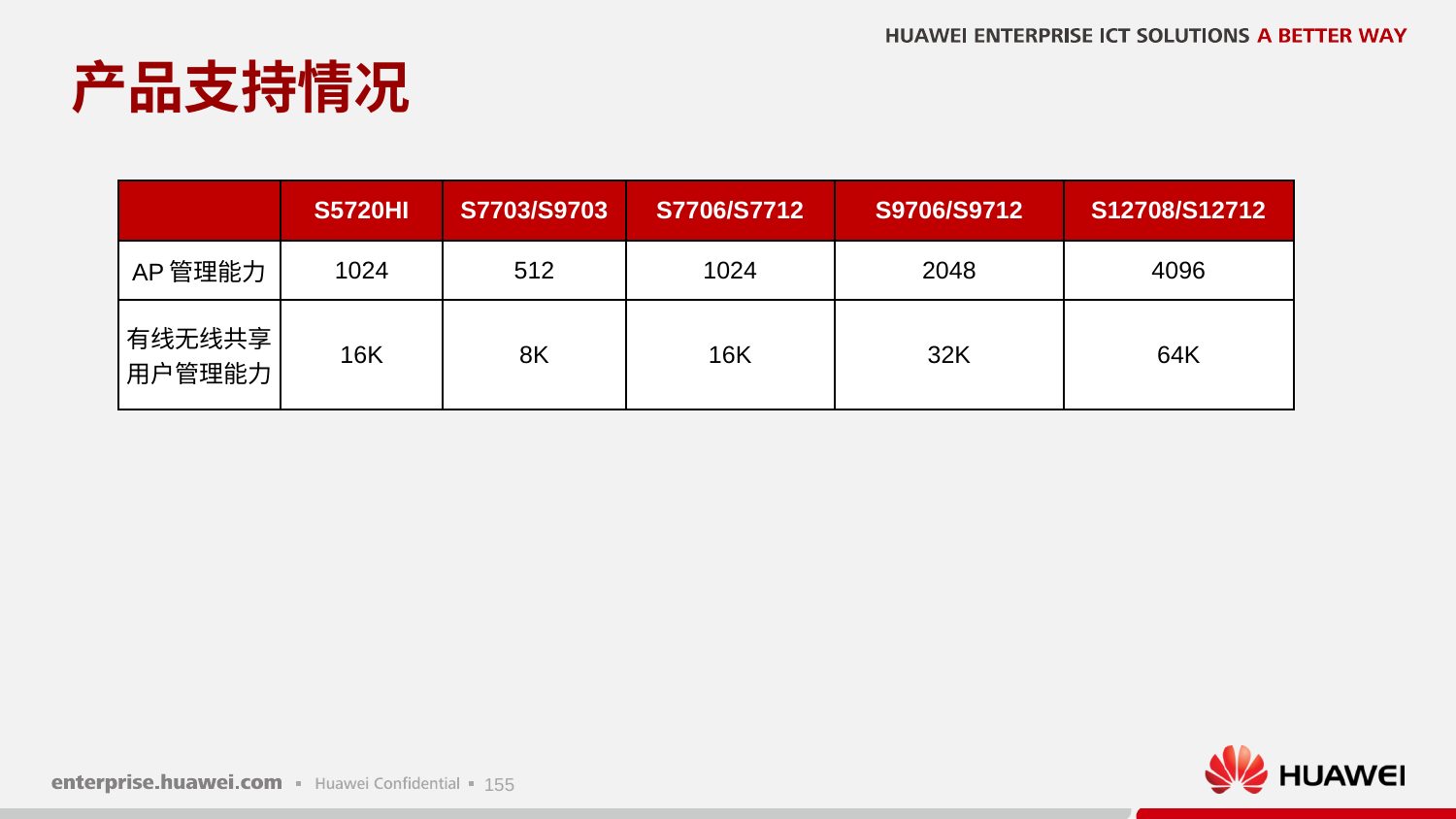

# 产品支持情况
|  | S5720HI | S7703/S9703 | S7706/S7712 | S9706/S9712 | S12708/S12712 |
| --- | --- | --- | --- | --- | --- |
| AP管理能力 | 1024 | 512 | 1024 | 2048 | 4096 |
| 有线无线共享用户管理能力 | 16K | 8K | 16K | 32K | 64K |